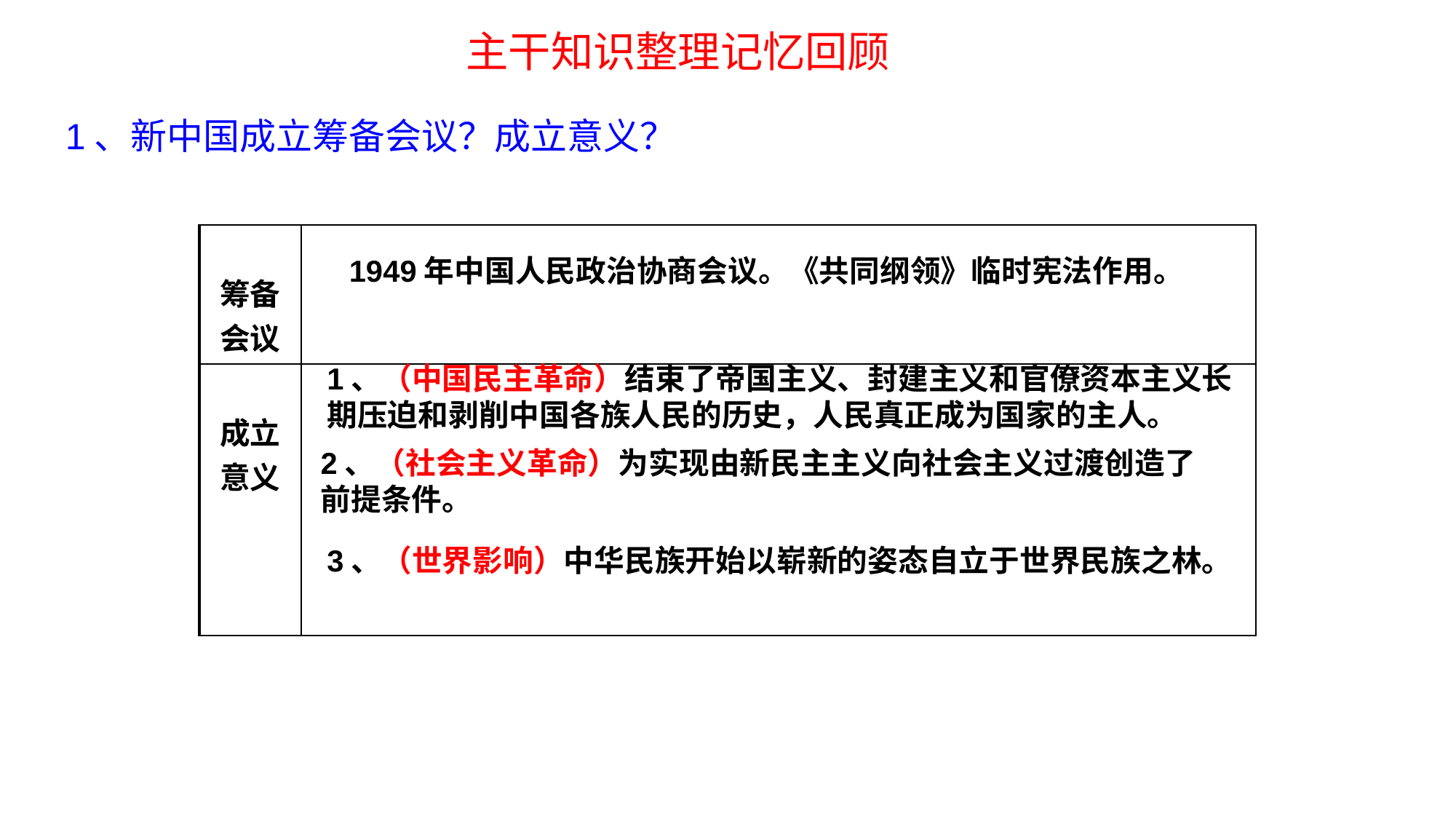

主干知识整理记忆回顾
1、新中国成立筹备会议？成立意义？
| 筹备会议 |  |
| --- | --- |
| 成立意义 |  |
1949年中国人民政治协商会议。《共同纲领》临时宪法作用。
1、（中国民主革命）结束了帝国主义、封建主义和官僚资本主义长期压迫和剥削中国各族人民的历史，人民真正成为国家的主人。
2、（社会主义革命）为实现由新民主主义向社会主义过渡创造了前提条件。
3、（世界影响）中华民族开始以崭新的姿态自立于世界民族之林。